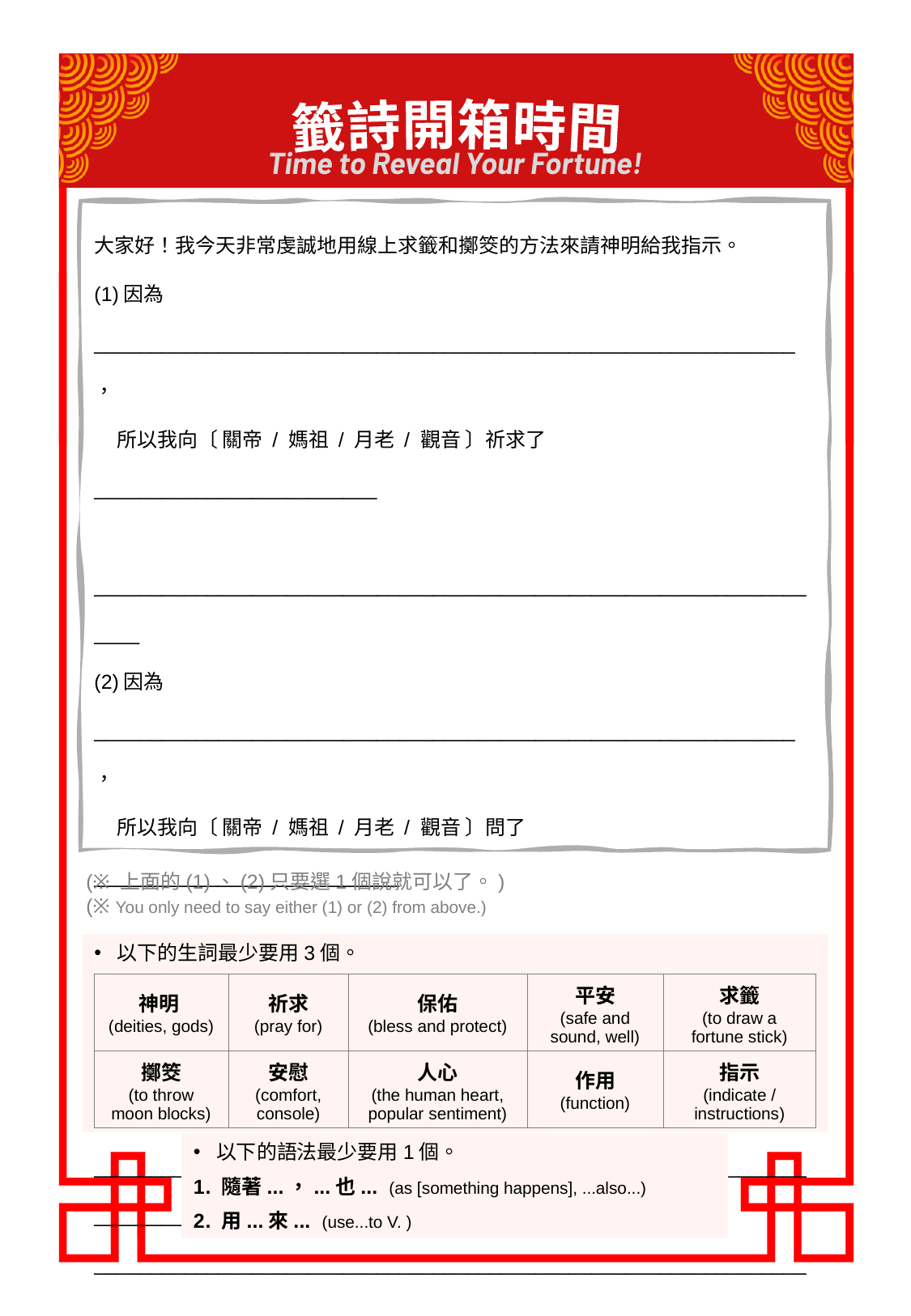

籤詩開箱時間
Time to Reveal Your Fortune!
大家好！我今天非常虔誠地󠇡用線上求籤和󠇡擲筊的方法來請神明給我指示。
(1)因為󠇡 ______________________________________________________________，
    所以我向〔 關帝 / 媽祖 / 月老 / 觀音 〕祈求了 _________________________
     ___________________________________________________________________
(2)因為󠇡 ______________________________________________________________，
    所以我向〔 關帝 / 媽祖 / 月老 / 觀音 〕問了 ___________________________
     ___________________________________________________________________
神明給我的建議是：_____________________________________________________
_______________________________________________________________________
_______________________________________________________________________
聽完神明的指示，_______________________________________________________
_______________________________________________________________________
以上是我的籤詩開箱，謝謝󠇡大家！
(※ 上面的(1)、(2)只要選1個󠇡說就可以了。)
(※ You only need to say either (1) or (2) from above.)
以下的生詞最少要用3個󠇡。

| 神明 (deities, gods) | 祈求 (pray for) | 保佑 (bless and protect) | 平安 (safe and sound, well) | 求籤 (to draw a fortune stick) |
| --- | --- | --- | --- | --- |
| 擲筊 (to throw moon blocks) | 安慰 (comfort, console) | 人心 (the human heart, popular sentiment) | 作用 (function) | 指示 (indicate / instructions) |
以下的語法最少要用1個󠇡。
 隨著...，...也...  (as [something happens], ...also...)
 用...來...  (use...to V. )